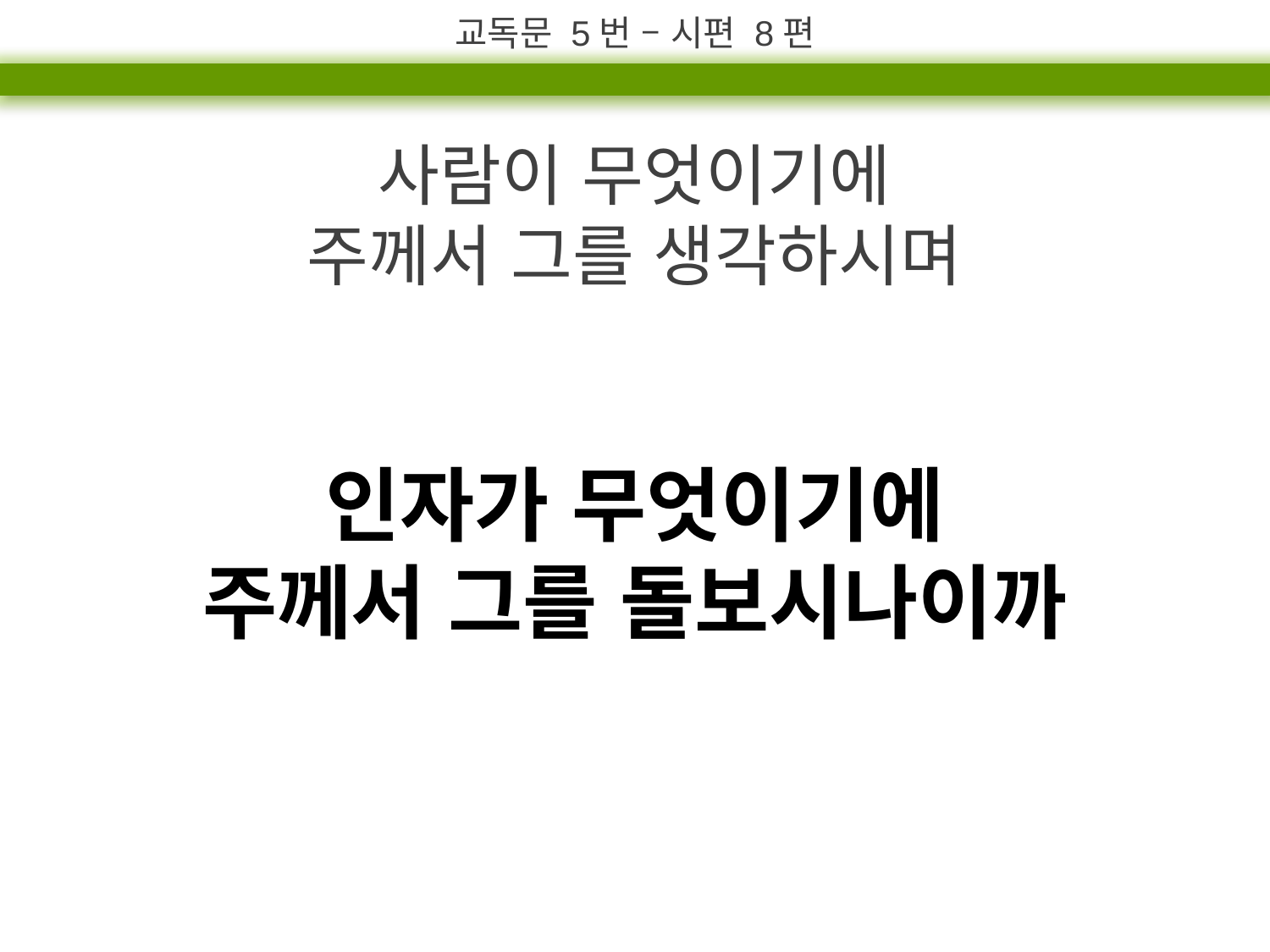

교독문 5번 – 시편 8편

사람이 무엇이기에
주께서 그를 생각하시며
인자가 무엇이기에
주께서 그를 돌보시나이까